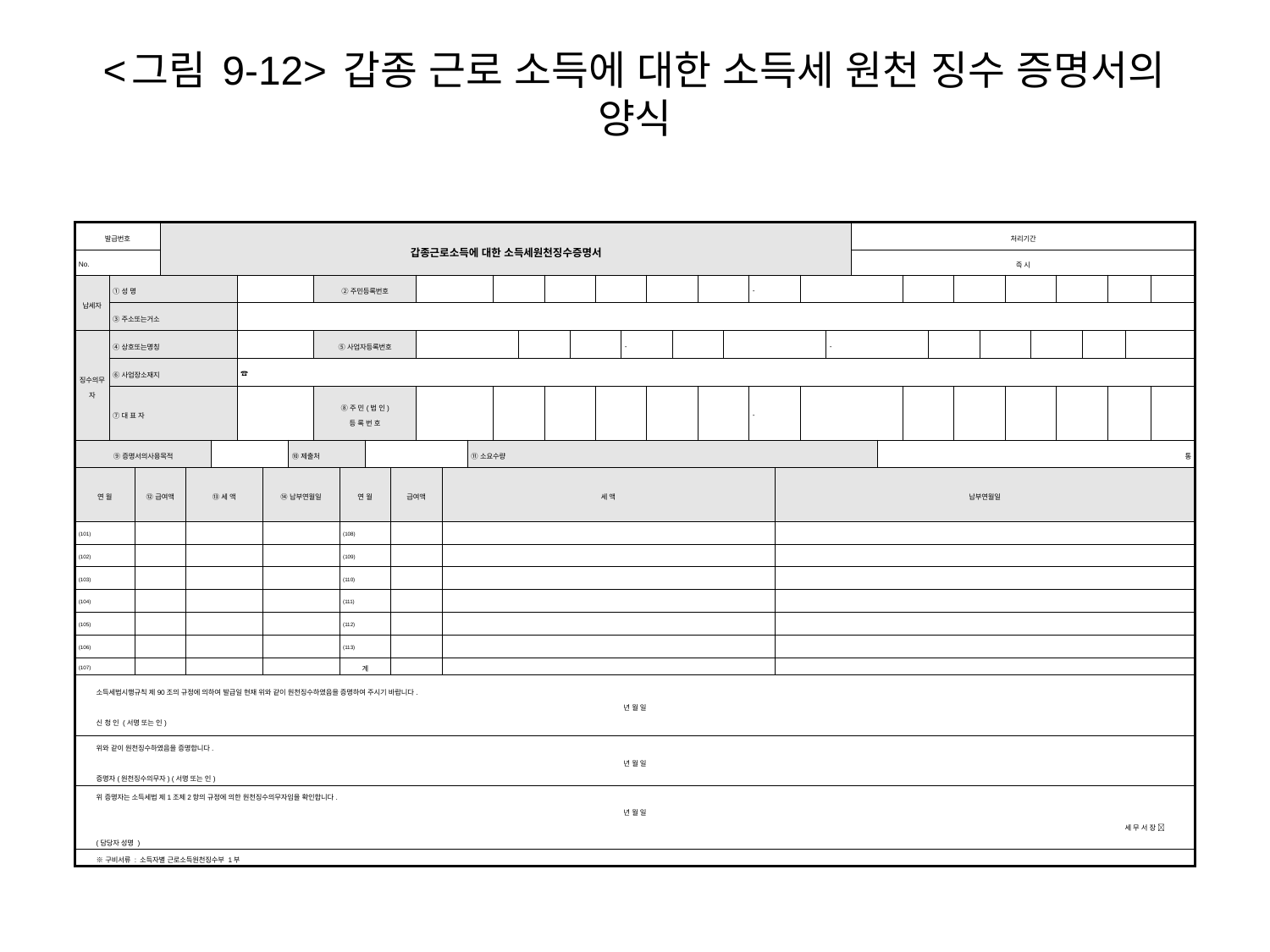

# <그림 9-12> 갑종 근로 소득에 대한 소득세 원천 징수 증명서의 양식
| 발급번호 |  |  | 갑종근로소득에 대한 소득세원천징수증명서 |  |  |  |  |  |  |  |  |  |  |  |  |  |  |  |  |  |  |  |  |  |  |  |  |  |  | 처리기간 |  |  |  |  |  |  |  |  |  |  |  |  |
| --- | --- | --- | --- | --- | --- | --- | --- | --- | --- | --- | --- | --- | --- | --- | --- | --- | --- | --- | --- | --- | --- | --- | --- | --- | --- | --- | --- | --- | --- | --- | --- | --- | --- | --- | --- | --- | --- | --- | --- | --- | --- | --- |
| No. |  |  |  |  |  |  |  |  |  |  |  |  |  |  |  |  |  |  |  |  |  |  |  |  |  |  |  |  |  | 즉 시 |  |  |  |  |  |  |  |  |  |  |  |  |
| 납세자 | ①성 명 |  |  |  |  |  |  |  | ②주민등록번호 |  |  |  |  |  |  |  |  |  |  |  |  |  |  |  |  | - |  |  |  |  |  |  |  |  |  |  |  |  |  |  |  |  |
|  | ③주소또는거소 |  |  |  |  |  |  |  |  |  |  |  |  |  |  |  |  |  |  |  |  |  |  |  |  |  |  |  |  |  |  |  |  |  |  |  |  |  |  |  |  |  |
| 징수의무자 | ④상호또는명칭 |  |  |  |  |  |  |  | ⑤사업자등록번호 |  |  |  |  |  |  |  |  |  |  |  | - |  |  |  |  |  |  |  | - |  |  |  |  |  |  |  |  |  |  |  |  |  |
|  | ⑥사업장소재지 |  |  |  |  | ☎ |  |  |  |  |  |  |  |  |  |  |  |  |  |  |  |  |  |  |  |  |  |  |  |  |  |  |  |  |  |  |  |  |  |  |  |  |
|  | ⑦대 표 자 |  |  |  |  |  |  |  | ⑧주 민(법 인) 등 록 번 호 |  |  |  |  |  |  |  |  |  |  |  |  |  |  |  |  | - |  |  |  |  |  |  |  |  |  |  |  |  |  |  |  |  |
| ⑨증명서의사용목적 |  |  |  |  |  |  |  | ⑩제출처 |  |  |  |  |  |  | ⑪소요수량 |  |  |  |  |  |  |  |  |  |  |  |  |  |  |  | 통 |  |  |  |  |  |  |  |  |  |  |  |
| 연 월 |  | ⑫급여액 |  | ⑬세 액 |  |  | ⑭납부연월일 |  |  | 연 월 |  | 급여액 |  | 세 액 |  |  |  |  |  |  |  |  |  |  |  |  | 납부연월일 |  |  |  |  |  |  |  |  |  |  |  |  |  |  |  |
| (101) |  |  |  |  |  |  |  |  |  | (108) |  |  |  |  |  |  |  |  |  |  |  |  |  |  |  |  |  |  |  |  |  |  |  |  |  |  |  |  |  |  |  |  |
| (102) |  |  |  |  |  |  |  |  |  | (109) |  |  |  |  |  |  |  |  |  |  |  |  |  |  |  |  |  |  |  |  |  |  |  |  |  |  |  |  |  |  |  |  |
| (103) |  |  |  |  |  |  |  |  |  | (110) |  |  |  |  |  |  |  |  |  |  |  |  |  |  |  |  |  |  |  |  |  |  |  |  |  |  |  |  |  |  |  |  |
| (104) |  |  |  |  |  |  |  |  |  | (111) |  |  |  |  |  |  |  |  |  |  |  |  |  |  |  |  |  |  |  |  |  |  |  |  |  |  |  |  |  |  |  |  |
| (105) |  |  |  |  |  |  |  |  |  | (112) |  |  |  |  |  |  |  |  |  |  |  |  |  |  |  |  |  |  |  |  |  |  |  |  |  |  |  |  |  |  |  |  |
| (106) |  |  |  |  |  |  |  |  |  | (113) |  |  |  |  |  |  |  |  |  |  |  |  |  |  |  |  |  |  |  |  |  |  |  |  |  |  |  |  |  |  |  |  |
| (107) |  |  |  |  |  |  |  |  |  | 계 |  |  |  |  |  |  |  |  |  |  |  |  |  |  |  |  |  |  |  |  |  |  |  |  |  |  |  |  |  |  |  |  |
| 소득세법시행규칙 제90조의 규정에 의하여 발급일 현재 위와 같이 원천징수하였음을 증명하여 주시기 바랍니다. 년 월 일 신 청 인 (서명 또는 인) |  |  |  |  |  |  |  |  |  |  |  |  |  |  |  |  |  |  |  |  |  |  |  |  |  |  |  |  |  |  |  |  |  |  |  |  |  |  |  |  |  |  |
| 위와 같이 원천징수하였음을 증명합니다. 년 월 일 증명자(원천징수의무자) (서명 또는 인) |  |  |  |  |  |  |  |  |  |  |  |  |  |  |  |  |  |  |  |  |  |  |  |  |  |  |  |  |  |  |  |  |  |  |  |  |  |  |  |  |  |  |
| 위 증명자는 소득세법 제1조제2항의 규정에 의한 원천징수의무자임을 확인합니다. 년 월 일 세 무 서 장 󰃡 (담당자 성명 ) |  |  |  |  |  |  |  |  |  |  |  |  |  |  |  |  |  |  |  |  |  |  |  |  |  |  |  |  |  |  |  |  |  |  |  |  |  |  |  |  |  |  |
| ※구비서류 : 소득자별 근로소득원천징수부 1부 |  |  |  |  |  |  |  |  |  |  |  |  |  |  |  |  |  |  |  |  |  |  |  |  |  |  |  |  |  |  |  |  |  |  |  |  |  |  |  |  |  |  |